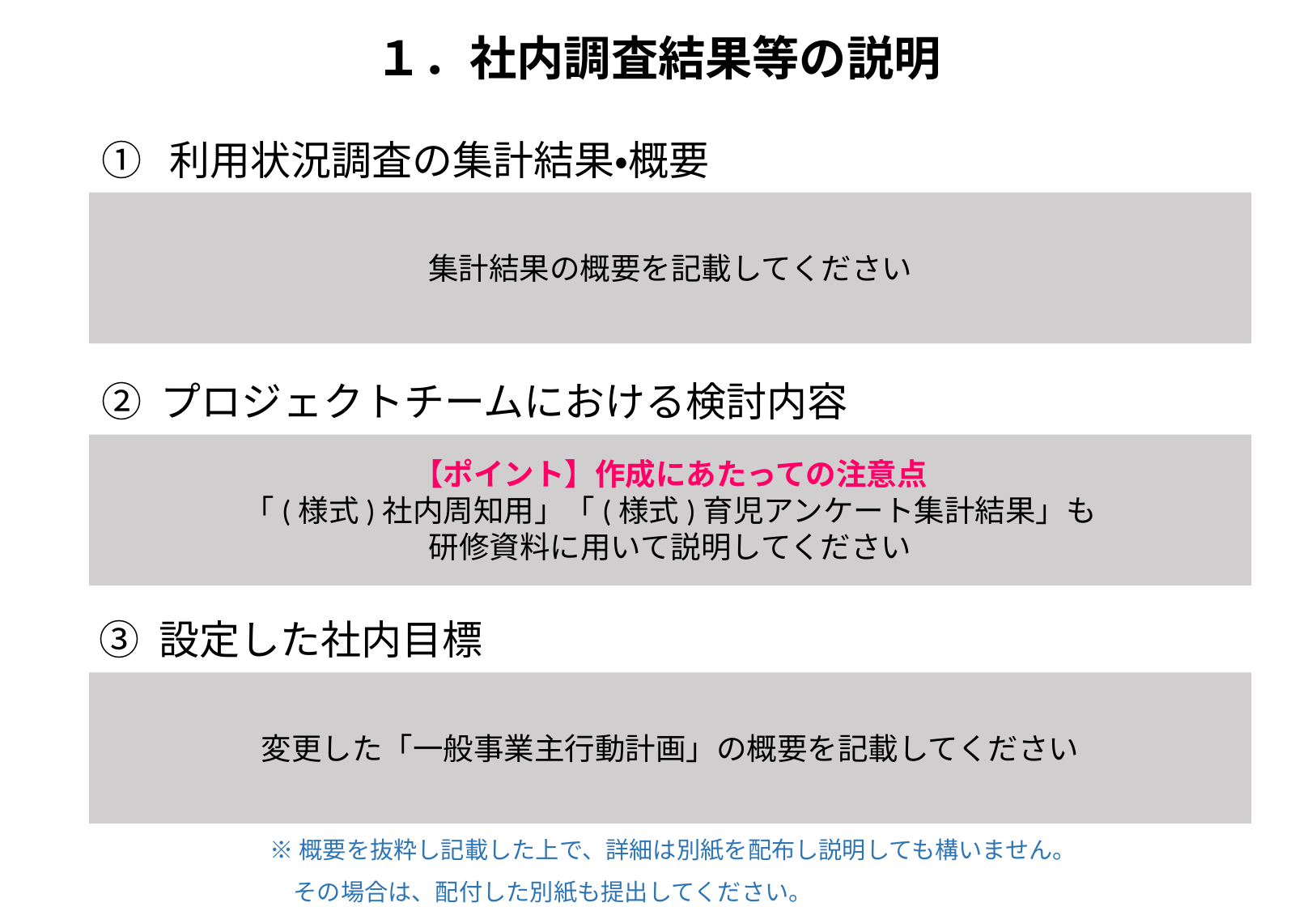

１．社内調査結果等の説明
利用状況調査の集計結果・概要
集計結果の概要を記載してください
② プロジェクトチームにおける検討内容
【ポイント】作成にあたっての注意点
「(様式)社内周知用」「(様式)育児アンケート集計結果」も
研修資料に用いて説明してください
③ 設定した社内目標
変更した「一般事業主行動計画」の概要を記載してください
※概要を抜粋し記載した上で、詳細は別紙を配布し説明しても構いません。
　その場合は、配付した別紙も提出してください。